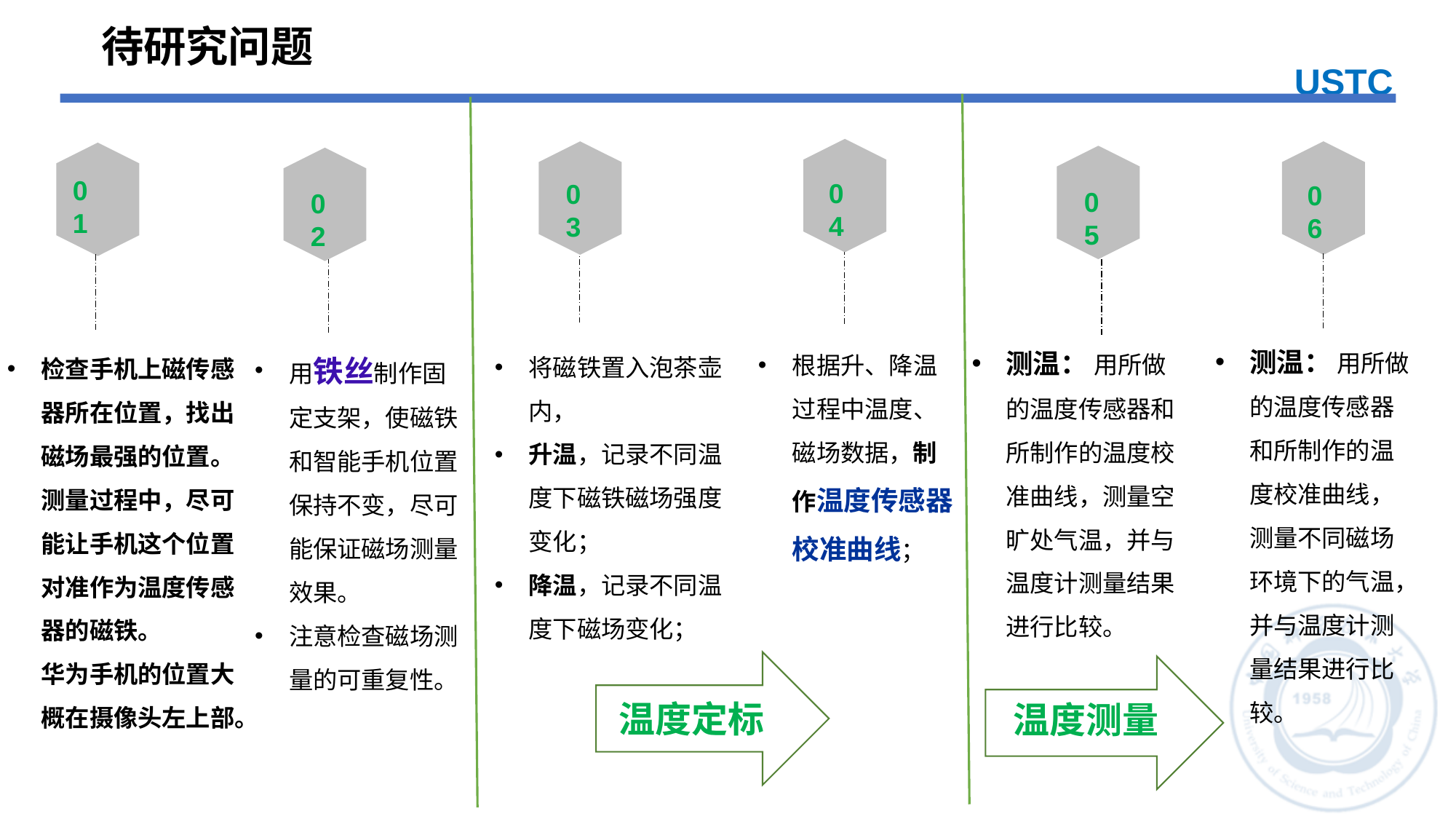

待研究问题
USTC

01
04
03
06
05
02
测温： 用所做的温度传感器和所制作的温度校准曲线，测量不同磁场环境下的气温，并与温度计测量结果进行比较。
测温： 用所做的温度传感器和所制作的温度校准曲线，测量空旷处气温，并与温度计测量结果进行比较。
用铁丝制作固定支架，使磁铁和智能手机位置保持不变，尽可能保证磁场测量效果。
注意检查磁场测量的可重复性。
根据升、降温过程中温度、磁场数据，制作温度传感器校准曲线；
将磁铁置入泡茶壶内，
升温，记录不同温度下磁铁磁场强度变化；
降温，记录不同温度下磁场变化；
检查手机上磁传感器所在位置，找出磁场最强的位置。测量过程中，尽可能让手机这个位置对准作为温度传感器的磁铁。
	华为手机的位置大概在摄像头左上部。

温度定标
温度测量